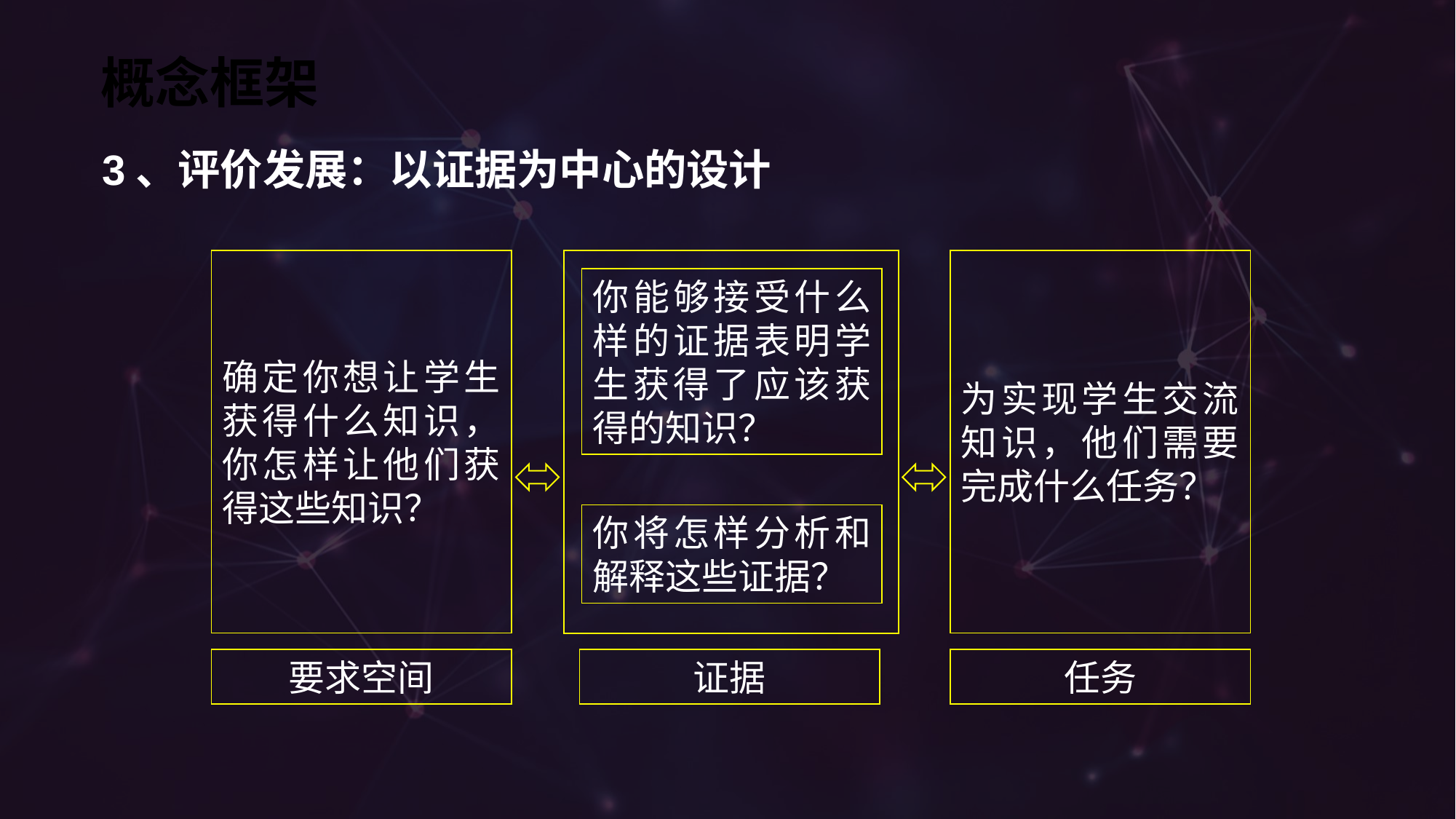

# 概念框架
3、评价发展：以证据为中心的设计
确定你想让学生获得什么知识，你怎样让他们获得这些知识？
为实现学生交流知识，他们需要完成什么任务？
要求空间
证据
任务

你能够接受什么样的证据表明学生获得了应该获得的知识？
你将怎样分析和解释这些证据？